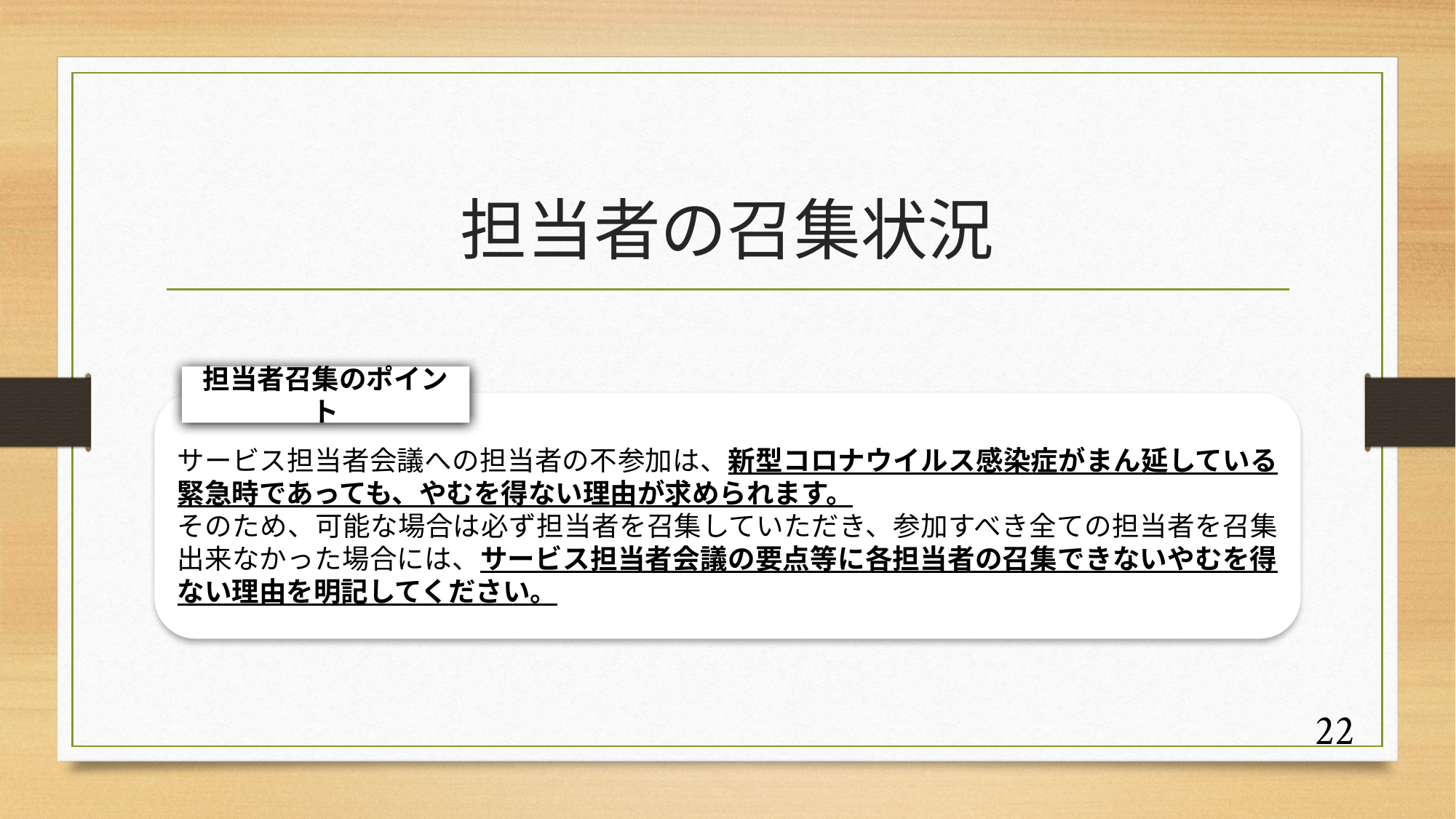

# 担当者の召集状況
担当者召集のポイント

サービス担当者会議への担当者の不参加は、新型コロナウイルス感染症がまん延している緊急時であっても、やむを得ない理由が求められます。
そのため、可能な場合は必ず担当者を召集していただき、参加すべき全ての担当者を召集出来なかった場合には、サービス担当者会議の要点等に各担当者の召集できないやむを得ない理由を明記してください。
22